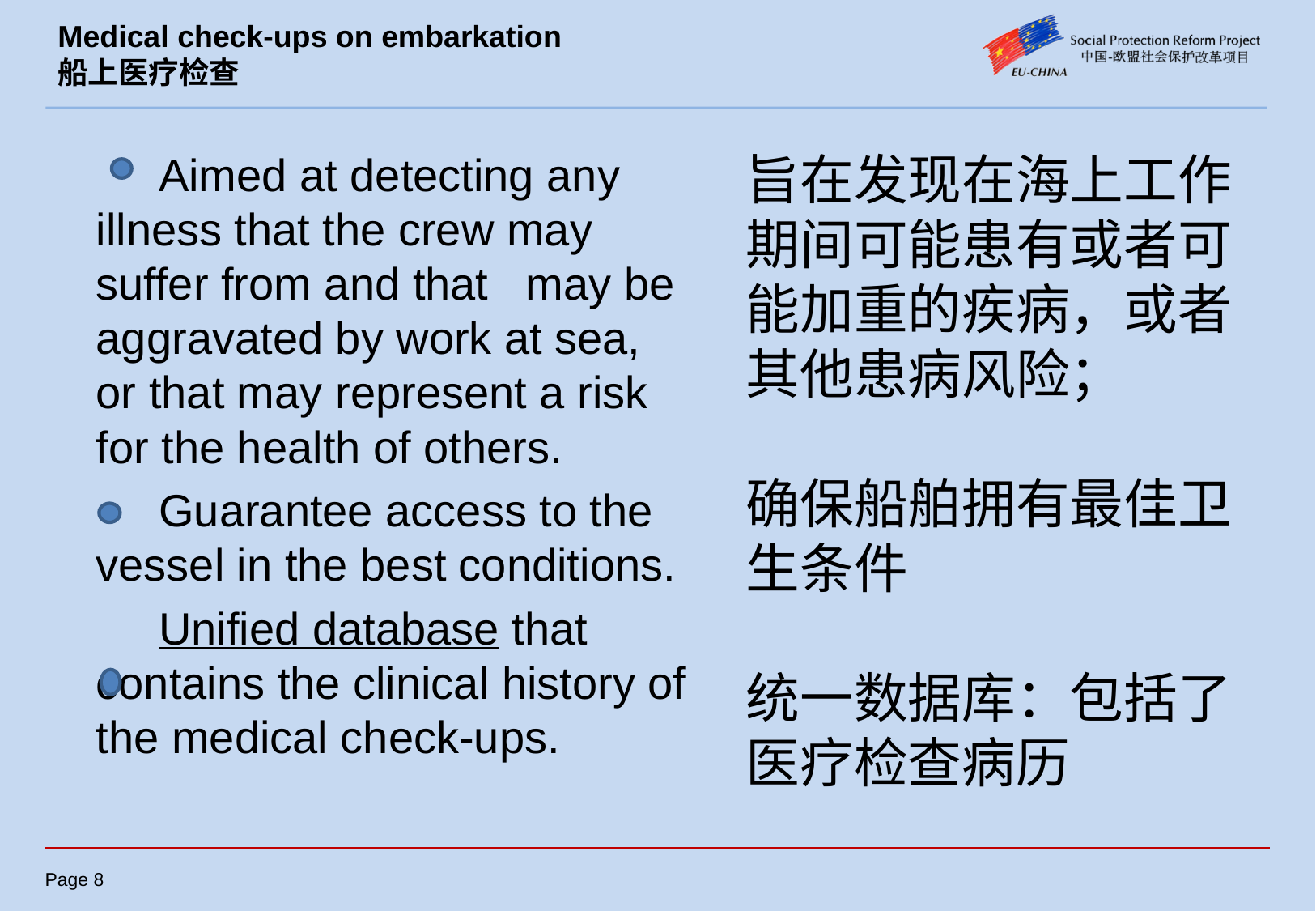

# Medical check-ups on embarkation 船上医疗检查
     Aimed at detecting any illness that the crew may suffer from and that   may be aggravated by work at sea, or that may represent a risk for the health of others.
     Guarantee access to the vessel in the best conditions.
     Unified database that contains the clinical history of the medical check-ups.

旨在发现在海上工作期间可能患有或者可能加重的疾病，或者其他患病风险；

确保船舶拥有最佳卫生条件

统一数据库：包括了医疗检查病历